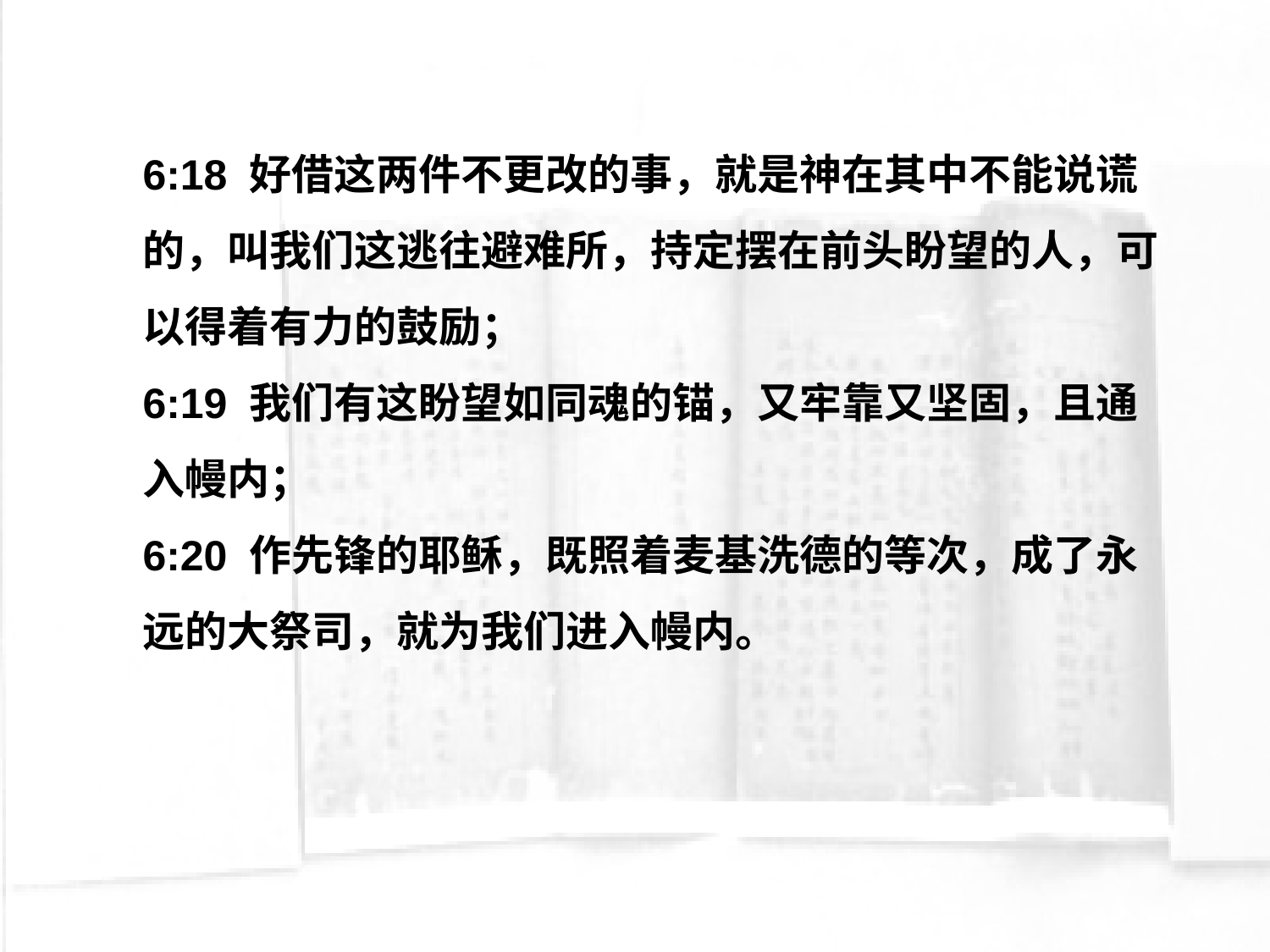

6:18 好借这两件不更改的事，就是神在其中不能说谎的，叫我们这逃往避难所，持定摆在前头盼望的人，可以得着有力的鼓励；
6:19 我们有这盼望如同魂的锚，又牢靠又坚固，且通入幔内；
6:20 作先锋的耶稣，既照着麦基洗德的等次，成了永远的大祭司，就为我们进入幔内。